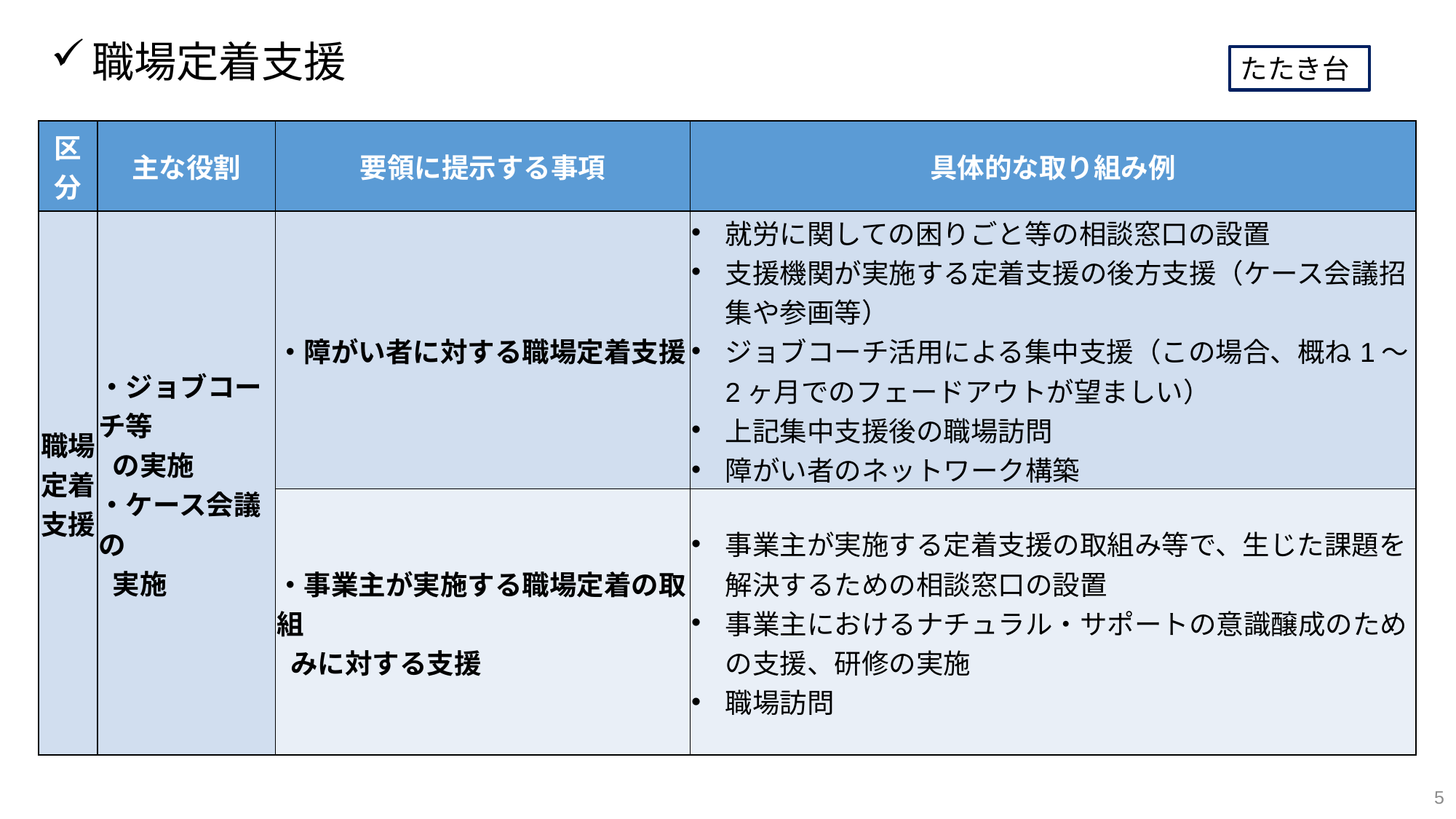

職場定着支援
たたき台
| 区分 | 主な役割 | 要領に提示する事項 | 具体的な取り組み例 |
| --- | --- | --- | --- |
| 職場定着支援 | ・ジョブコーチ等 の実施 ・ケース会議の 実施 | ・障がい者に対する職場定着支援 | 就労に関しての困りごと等の相談窓口の設置 支援機関が実施する定着支援の後方支援（ケース会議招集や参画等） ジョブコーチ活用による集中支援（この場合、概ね1～2ヶ月でのフェードアウトが望ましい） 上記集中支援後の職場訪問 障がい者のネットワーク構築 |
|  |  | ・事業主が実施する職場定着の取組 みに対する支援 | 事業主が実施する定着支援の取組み等で、生じた課題を解決するための相談窓口の設置 事業主におけるナチュラル・サポートの意識醸成のための支援、研修の実施 職場訪問 |
5